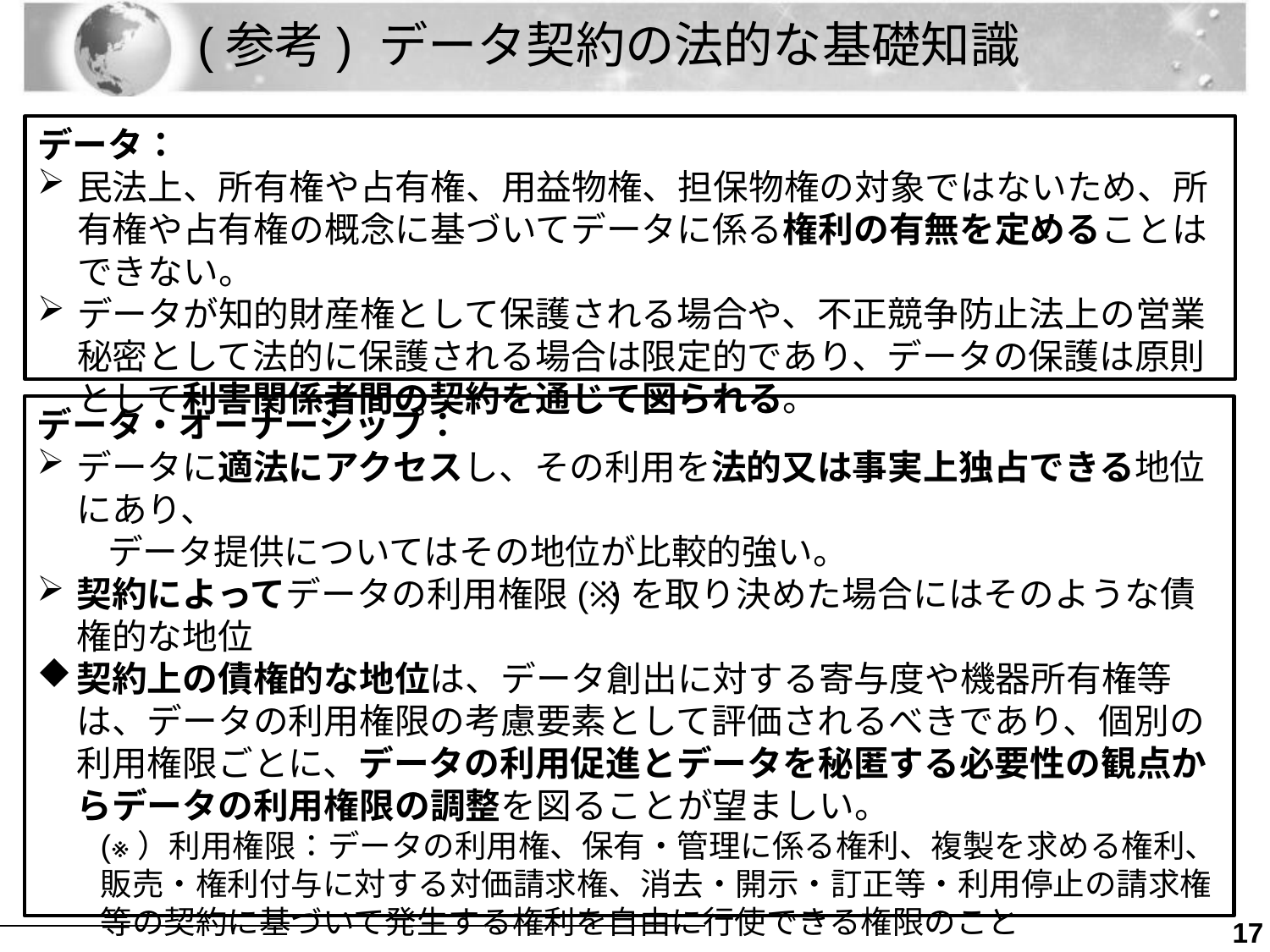

# (参考) データ契約の法的な基礎知識
データ：
民法上、所有権や占有権、用益物権、担保物権の対象ではないため、所有権や占有権の概念に基づいてデータに係る権利の有無を定めることはできない。
データが知的財産権として保護される場合や、不正競争防止法上の営業秘密として法的に保護される場合は限定的であり、データの保護は原則として利害関係者間の契約を通じて図られる。

データ・オーナーシップ：
データに適法にアクセスし、その利用を法的又は事実上独占できる地位にあり、
　　データ提供についてはその地位が比較的強い。
契約によってデータの利用権限(※)を取り決めた場合にはそのような債権的な地位
契約上の債権的な地位は、データ創出に対する寄与度や機器所有権等は、データの利用権限の考慮要素として評価されるべきであり、個別の利用権限ごとに、データの利用促進とデータを秘匿する必要性の観点からデータの利用権限の調整を図ることが望ましい。
(※）利用権限：データの利用権、保有・管理に係る権利、複製を求める権利、販売・権利付与に対する対価請求権、消去・開示・訂正等・利用停止の請求権等の契約に基づいて発生する権利を自由に行使できる権限のこと
17